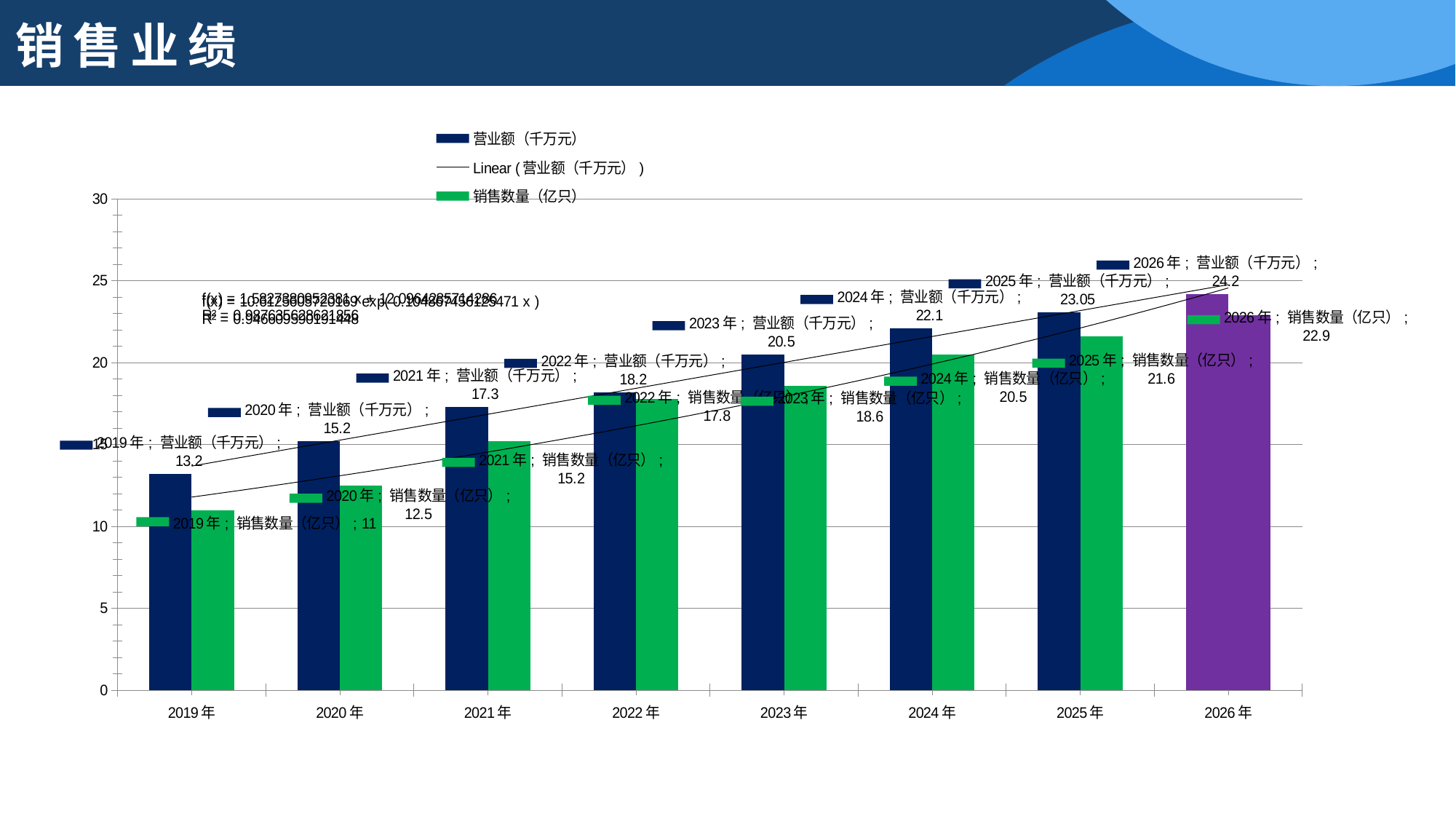

销售业绩

### Chart

| Category | 营业额（千万元） | 销售数量（亿只） |
|---|---|---|
| 2019年 | 13.2 | 11.0 |
| 2020年 | 15.2 | 12.5 |
| 2021年 | 17.3 | 15.2 |
| 2022年 | 18.2 | 17.8 |
| 2023年 | 20.5 | 18.6 |
| 2024年 | 22.1 | 20.5 |
| 2025年 | 23.05 | 21.6 |
| 2026年 | 24.2 | 22.9 |